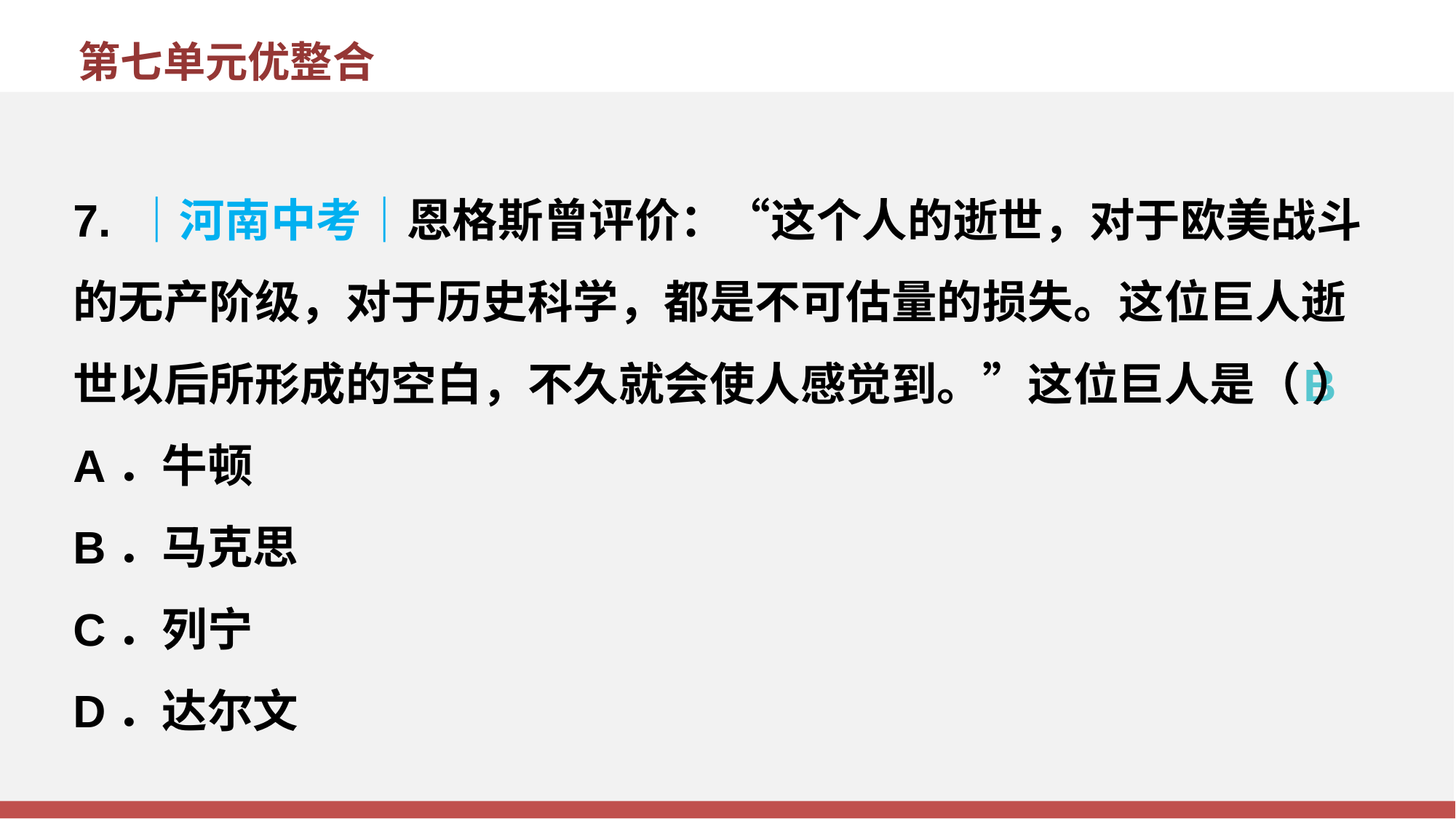

第七单元优整合

7. ｜河南中考｜恩格斯曾评价：“这个人的逝世，对于欧美战斗的无产阶级，对于历史科学，都是不可估量的损失。这位巨人逝世以后所形成的空白，不久就会使人感觉到。”这位巨人是（ ）
A．牛顿
B．马克思
C．列宁
D．达尔文
B